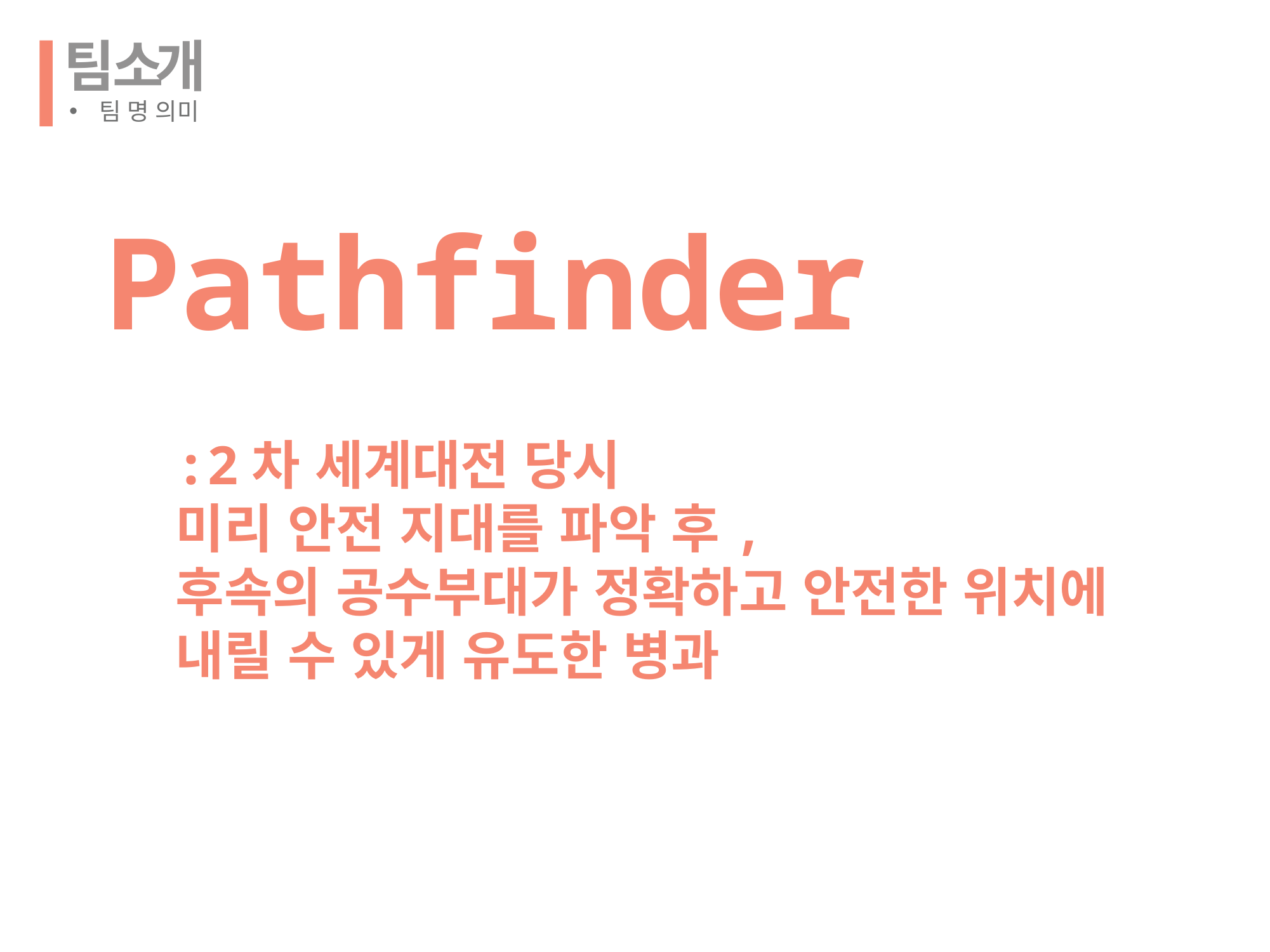

# 팀 소개
팀 명 의미

Pathfinder
:2차 세계대전 당시
미리 안전 지대를 파악 후,
후속의 공수부대가 정확하고 안전한 위치에
내릴 수 있게 유도한 병과